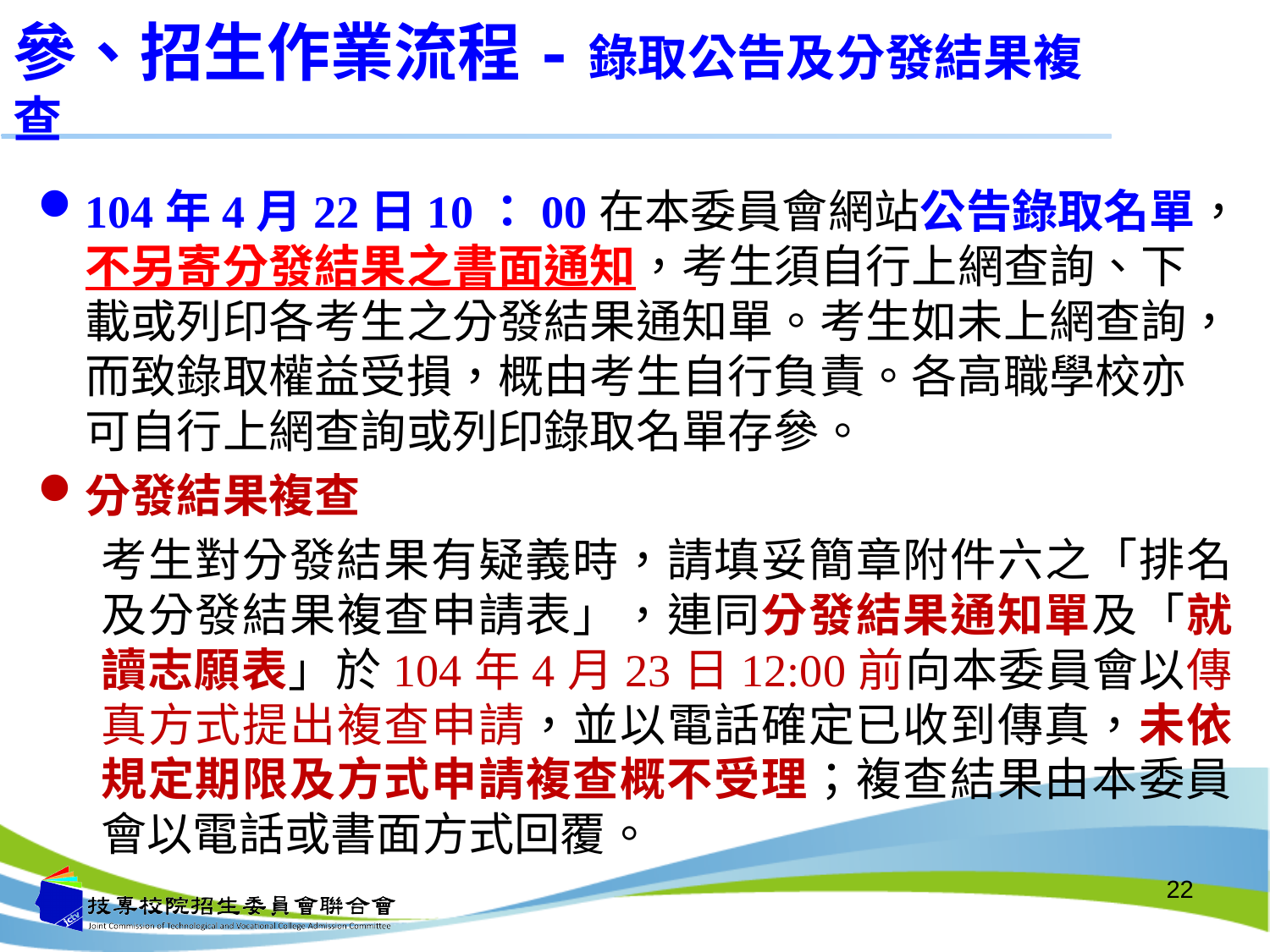

# 參、招生作業流程-錄取公告及分發結果複查
104年4月22日10：00在本委員會網站公告錄取名單，不另寄分發結果之書面通知，考生須自行上網查詢、下載或列印各考生之分發結果通知單。考生如未上網查詢，而致錄取權益受損，概由考生自行負責。各高職學校亦可自行上網查詢或列印錄取名單存參。
分發結果複查
考生對分發結果有疑義時，請填妥簡章附件六之「排名及分發結果複查申請表」，連同分發結果通知單及「就讀志願表」於104年4月23日12:00前向本委員會以傳真方式提出複查申請，並以電話確定已收到傳真，未依規定期限及方式申請複查概不受理；複查結果由本委員會以電話或書面方式回覆。
22